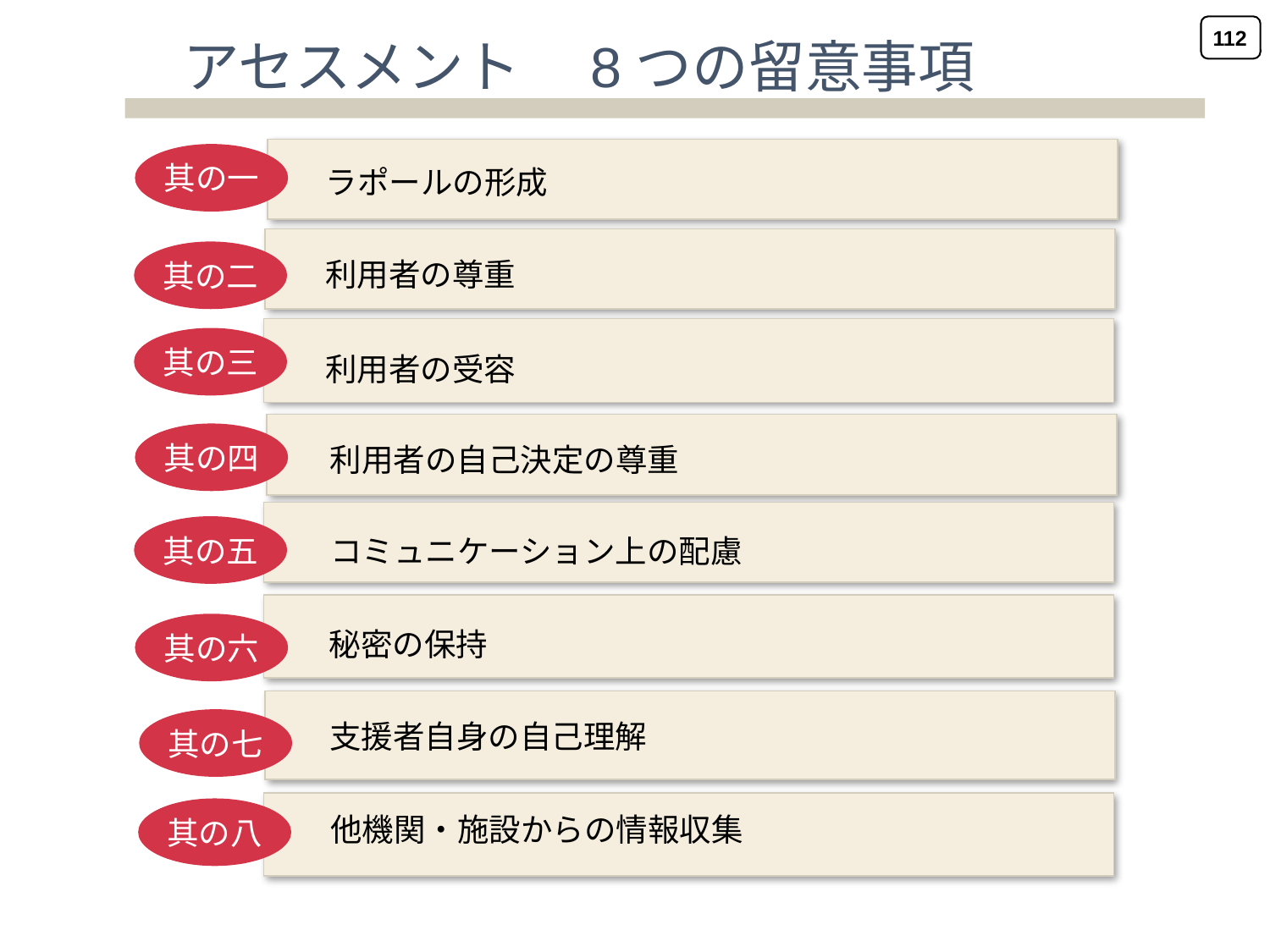

112

アセスメント　8つの留意事項

其の一
ラポールの形成

其の二
利用者の尊重

其の三
利用者の受容

其の四
利用者の自己決定の尊重

其の五
コミュニケーション上の配慮

其の六
秘密の保持

其の七
支援者自身の自己理解

其の八
他機関・施設からの情報収集